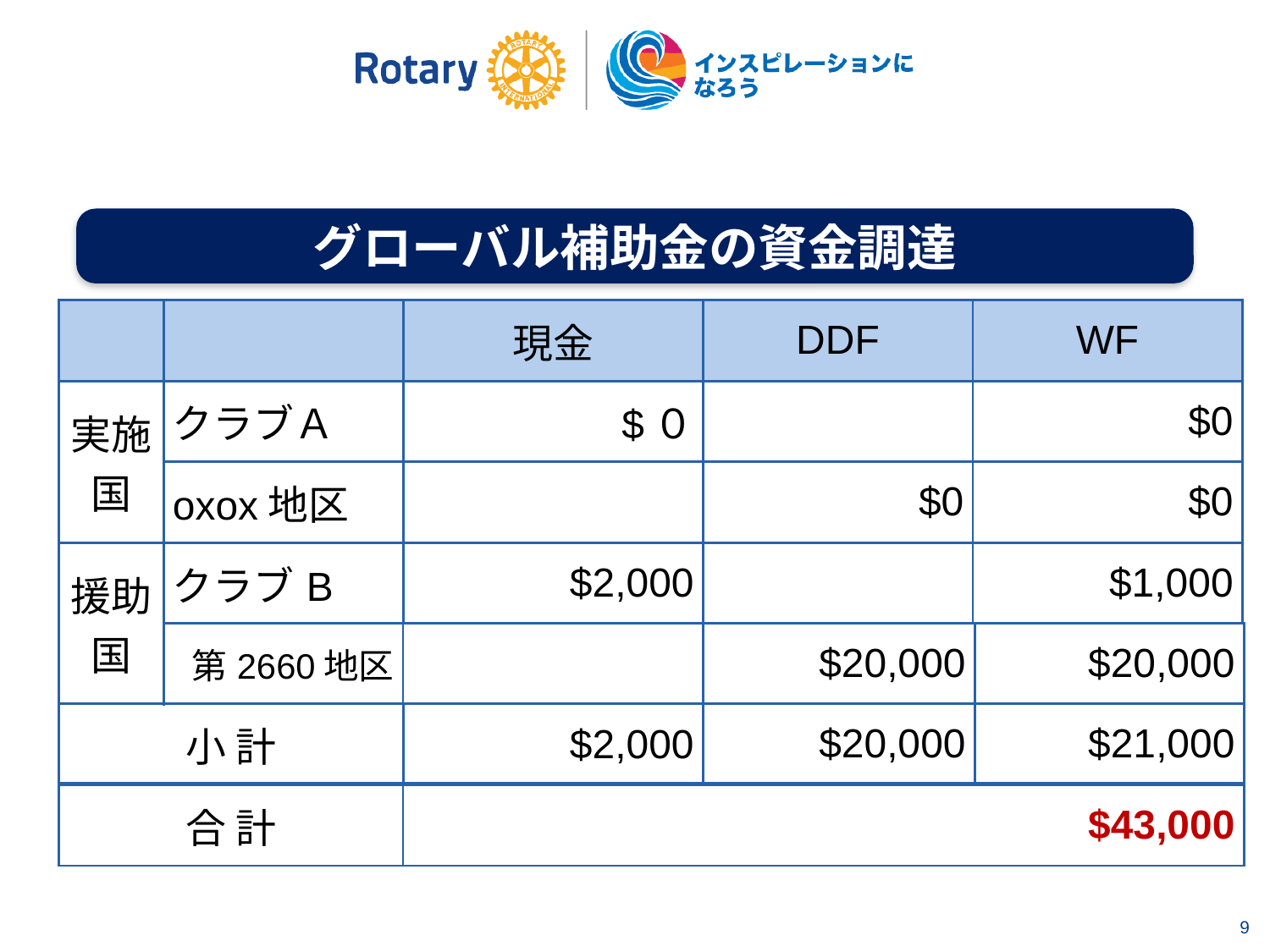

グローバル補助金の資金調達
|  |  | 現金 | DDF | WF |
| --- | --- | --- | --- | --- |
| 実施国 | クラブＡ | $０ |  | $0 |
|  | oxox地区 |  | $0 | $0 |
| 援助国 | クラブB | $2,000 |  | $1,000 |
|  |  |  |  |  |
| 小 計 |  | $2,000 | ＄0 | $1,000 |
| 合 計 |  | $3,000 |  |  |
| 第2660地区 |  | $20,000 | $20,000 |
| --- | --- | --- | --- |
|  |  | $20,000 | $21,000 |
|  | $43,000 |  |  |
9